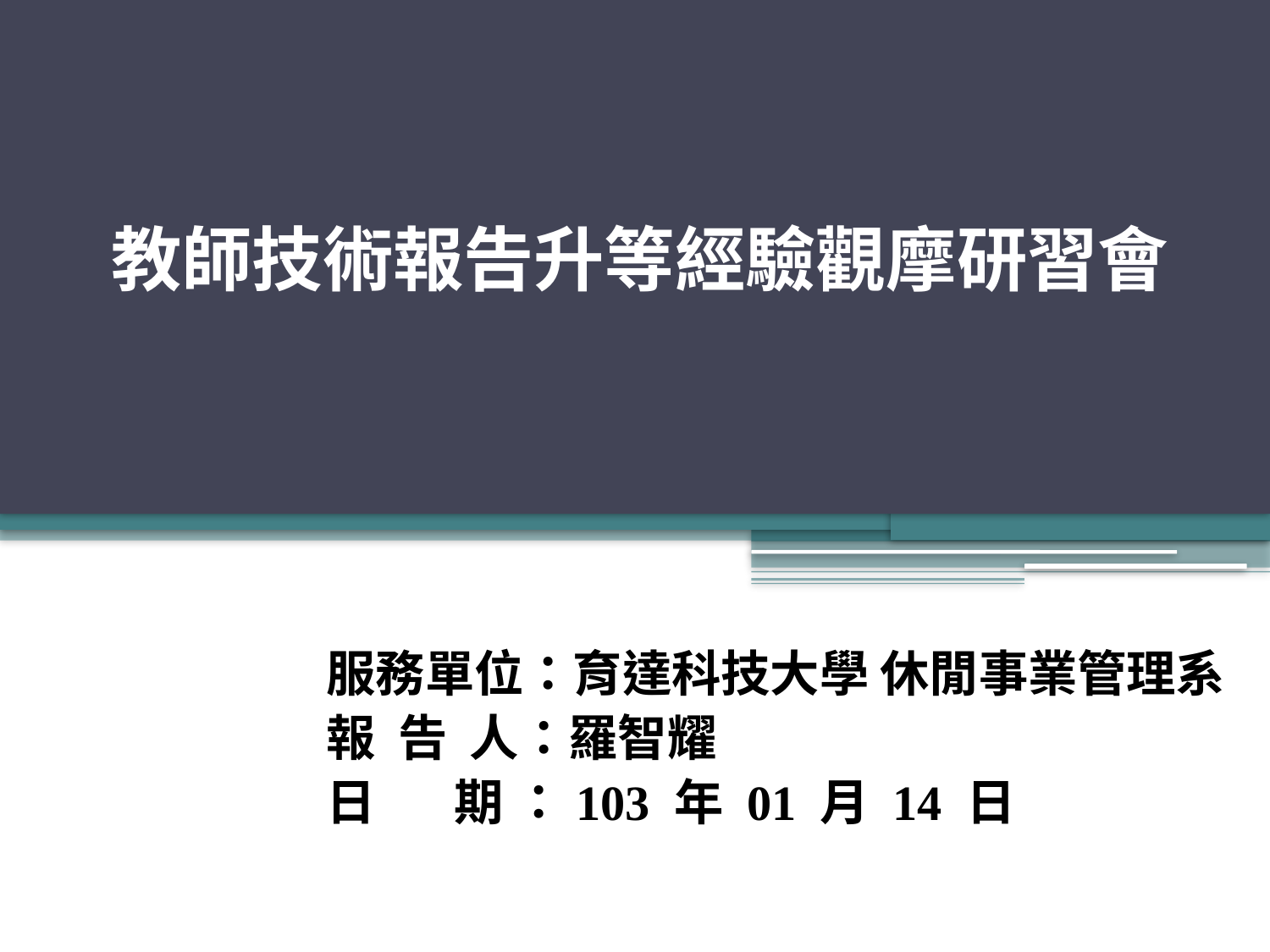

1
# 教師技術報告升等經驗觀摩研習會
服務單位：育達科技大學 休閒事業管理系
報  告  人：羅智耀
日       期 ：103 年 01 月 14 日